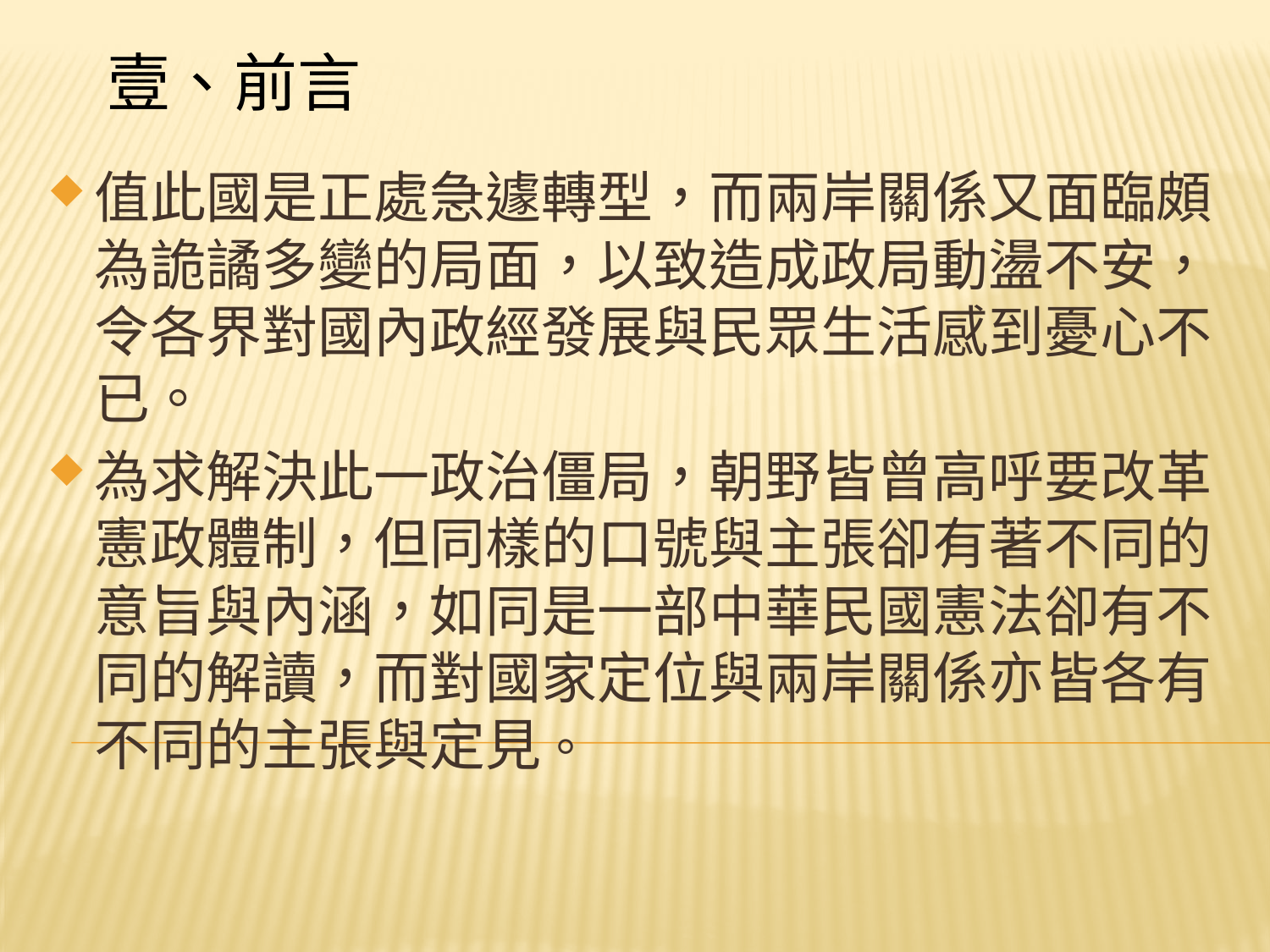

# 壹、前言
值此國是正處急遽轉型，而兩岸關係又面臨頗為詭譎多變的局面，以致造成政局動盪不安，令各界對國內政經發展與民眾生活感到憂心不已。
為求解決此一政治僵局，朝野皆曾高呼要改革憲政體制，但同樣的口號與主張卻有著不同的意旨與內涵，如同是一部中華民國憲法卻有不同的解讀，而對國家定位與兩岸關係亦皆各有不同的主張與定見。